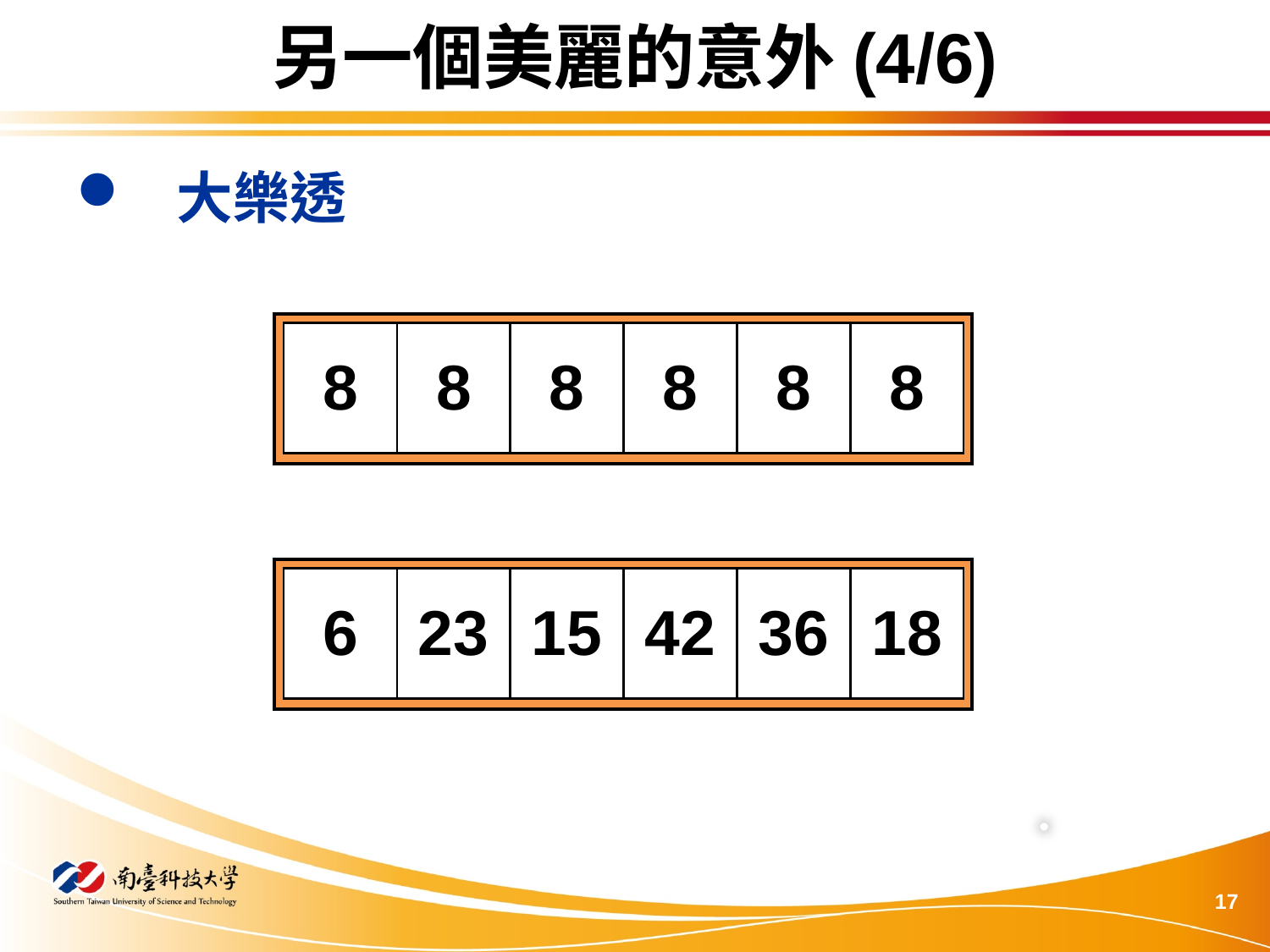

# 另一個美麗的意外(4/6)
 大樂透
|  |
| --- |
| 8 | 8 | 8 | 8 | 8 | 8 |
| --- | --- | --- | --- | --- | --- |
|  |
| --- |
| 6 | 23 | 15 | 42 | 36 | 18 |
| --- | --- | --- | --- | --- | --- |
17